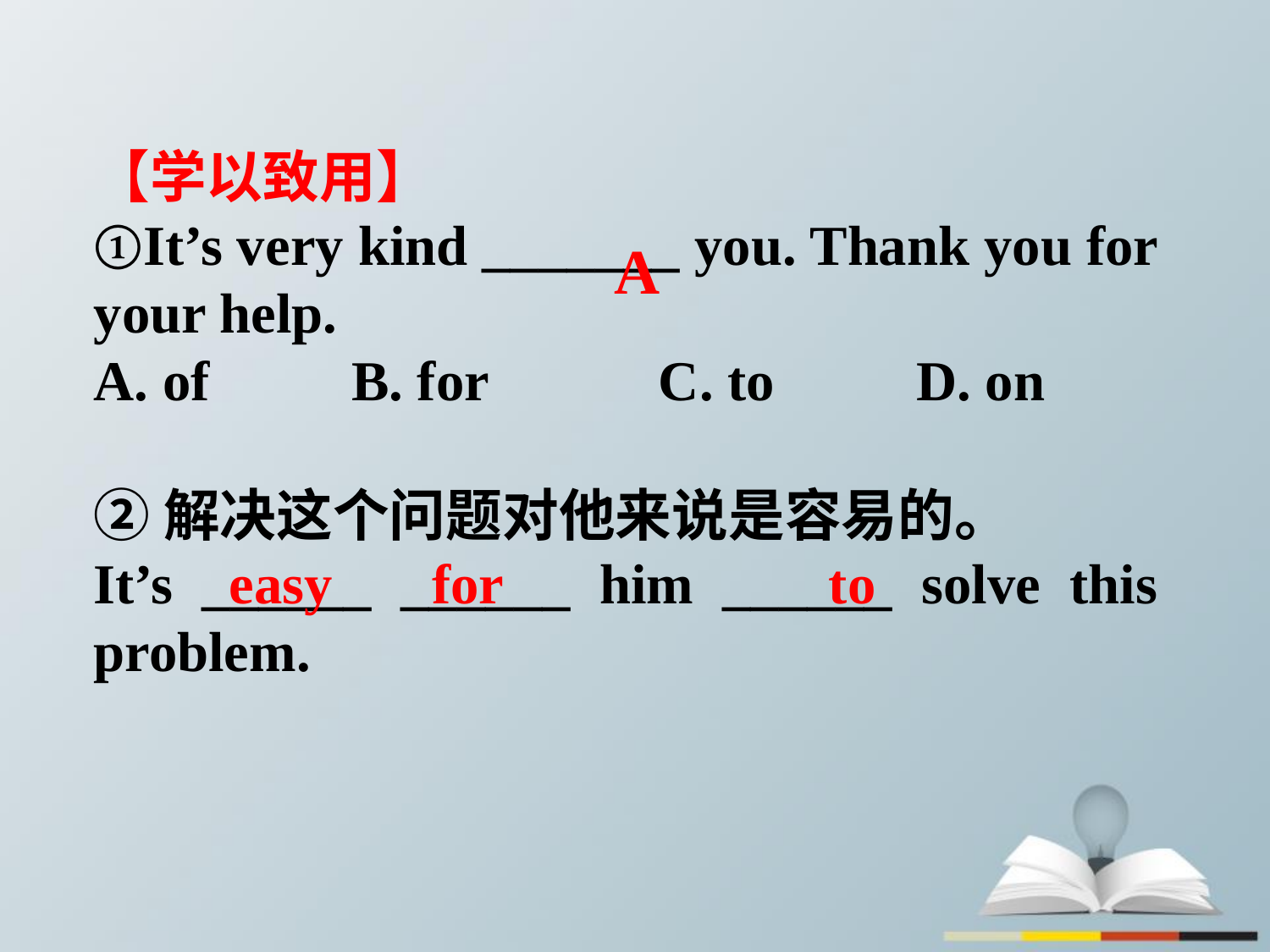

【学以致用】
①It’s very kind _______ you. Thank you for your help.
A. of          B. for            C. to          D. on

②解决这个问题对他来说是容易的。
It’s ______ ______ him ______ solve this problem.
A
easy       for                       to